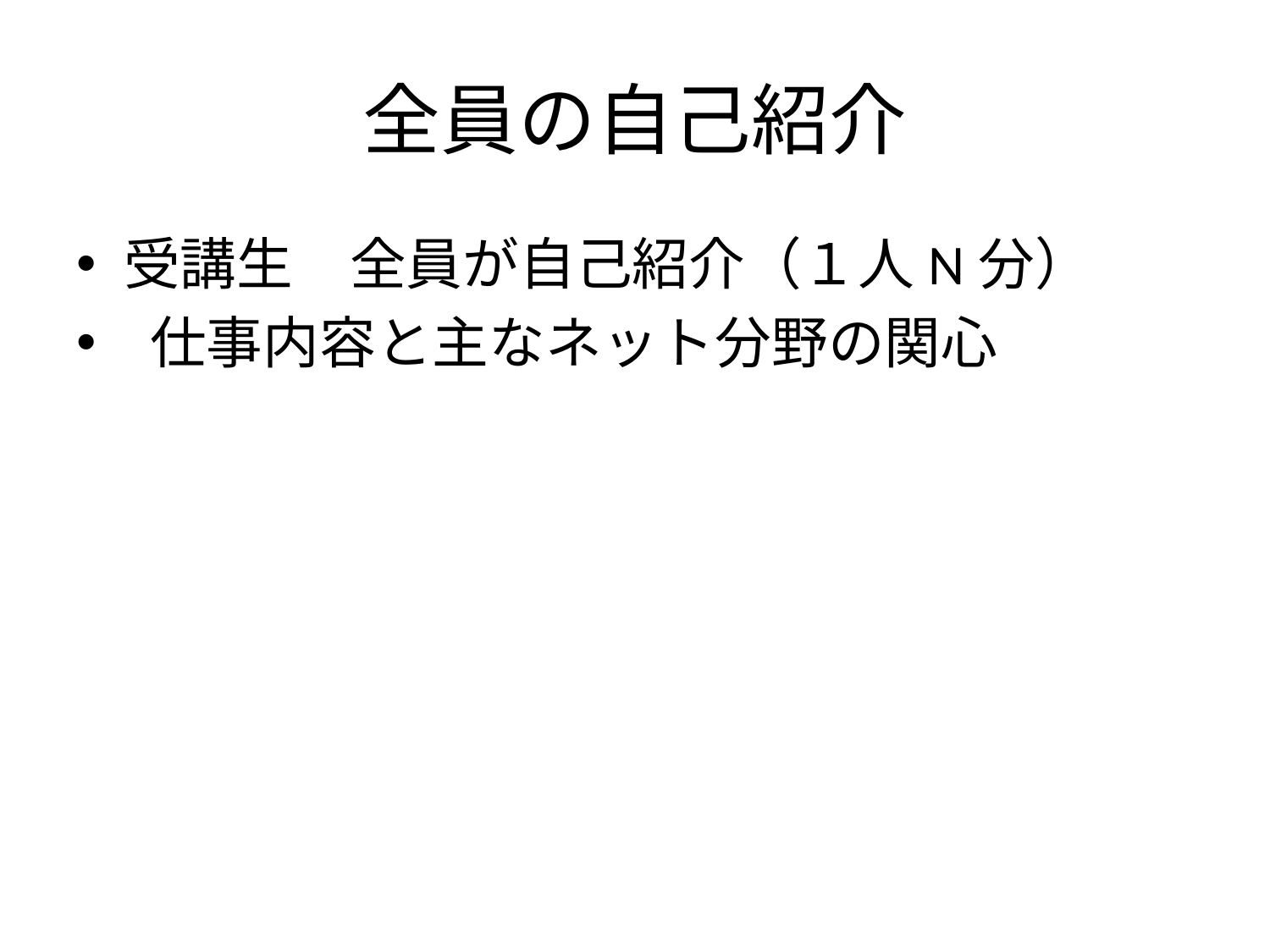

# 全員の自己紹介
受講生　全員が自己紹介（１人N分）
 仕事内容と主なネット分野の関心